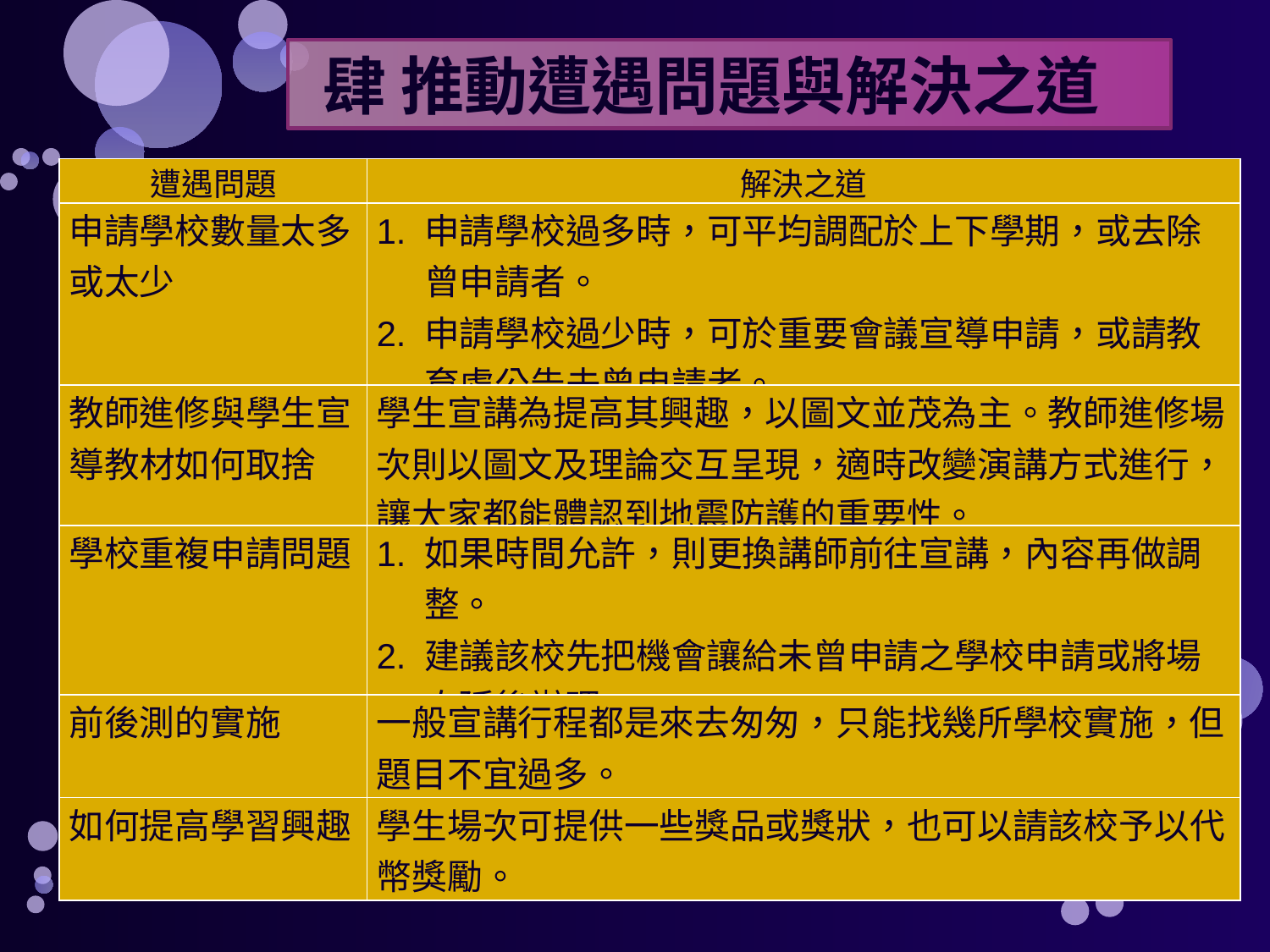

肆 推動遭遇問題與解決之道
| 遭遇問題 | 解決之道 |
| --- | --- |
| 申請學校數量太多或太少 | 申請學校過多時，可平均調配於上下學期，或去除曾申請者。 申請學校過少時，可於重要會議宣導申請，或請教育處公告未曾申請者。 |
| 教師進修與學生宣導教材如何取捨 | 學生宣講為提高其興趣，以圖文並茂為主。教師進修場次則以圖文及理論交互呈現，適時改變演講方式進行，讓大家都能體認到地震防護的重要性。 |
| 學校重複申請問題 | 如果時間允許，則更換講師前往宣講，內容再做調整。 建議該校先把機會讓給未曾申請之學校申請或將場次延後辦理。 |
| 前後測的實施 | 一般宣講行程都是來去匆匆，只能找幾所學校實施，但題目不宜過多。 |
| 如何提高學習興趣 | 學生場次可提供一些獎品或獎狀，也可以請該校予以代幣獎勵。 |